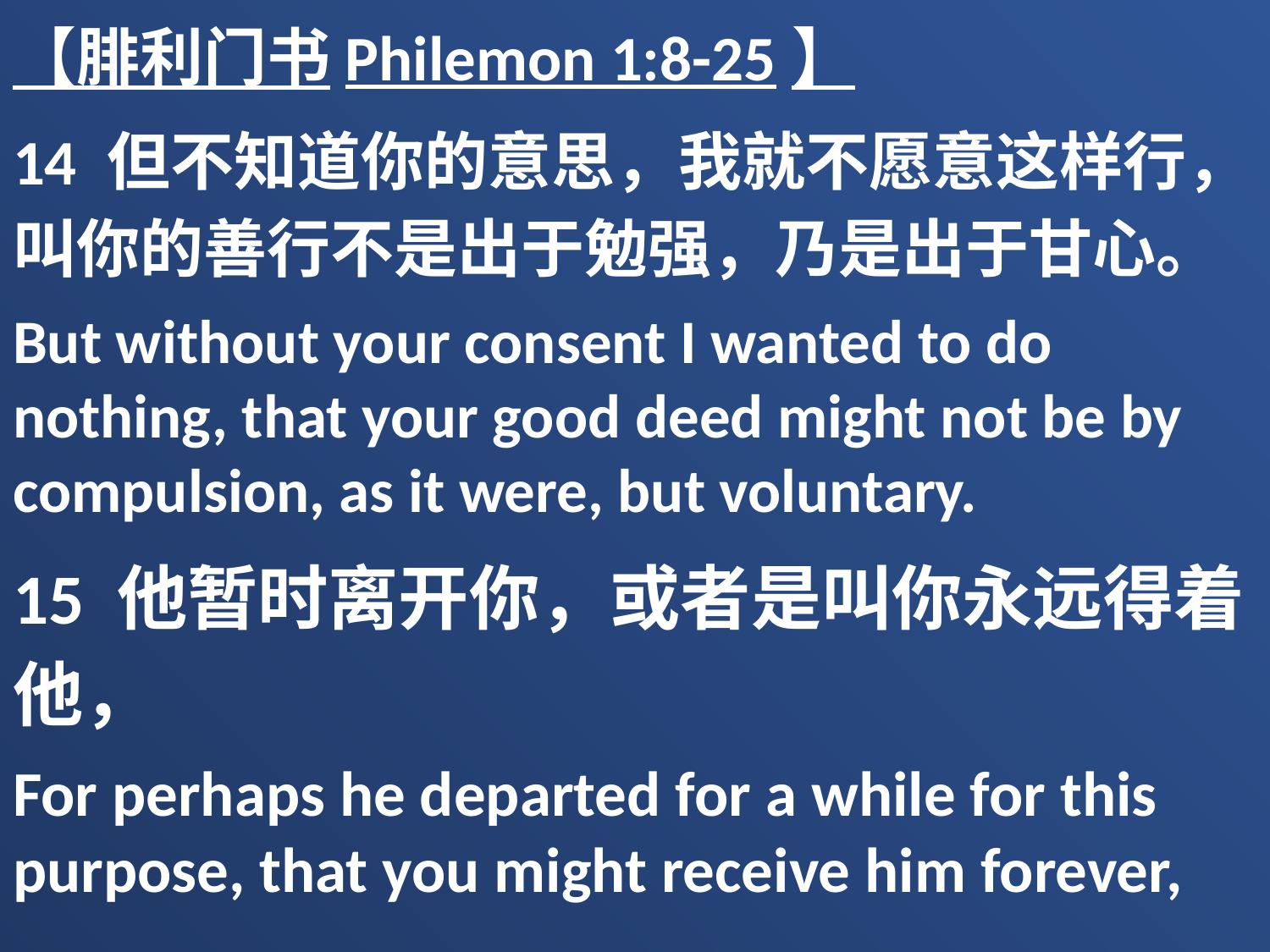

【腓利门书Philemon 1:8-25】
14 但不知道你的意思，我就不愿意这样行，叫你的善行不是出于勉强，乃是出于甘心。
But without your consent I wanted to do nothing, that your good deed might not be by compulsion, as it were, but voluntary.
15 他暂时离开你，或者是叫你永远得着他，
For perhaps he departed for a while for this purpose, that you might receive him forever,